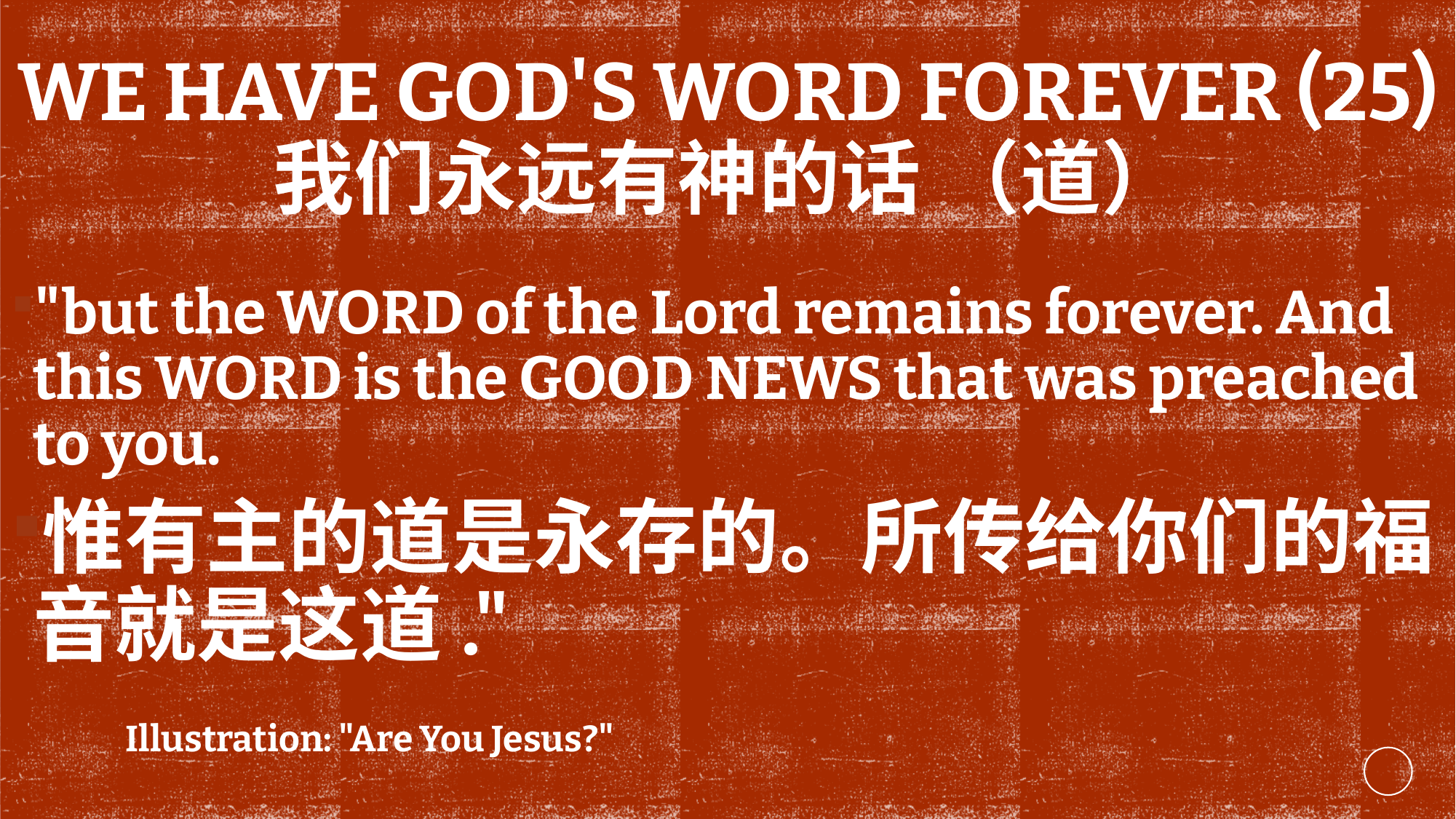

# WE HAVE GOD'S WORD FOREVER (25) 我们永远有神的话 （道）
"but the WORD of the Lord remains forever. And this WORD is the GOOD NEWS that was preached to you.
惟有主的道是永存的。所传给你们的福音就是这道."
Illustration: "Are You Jesus?"